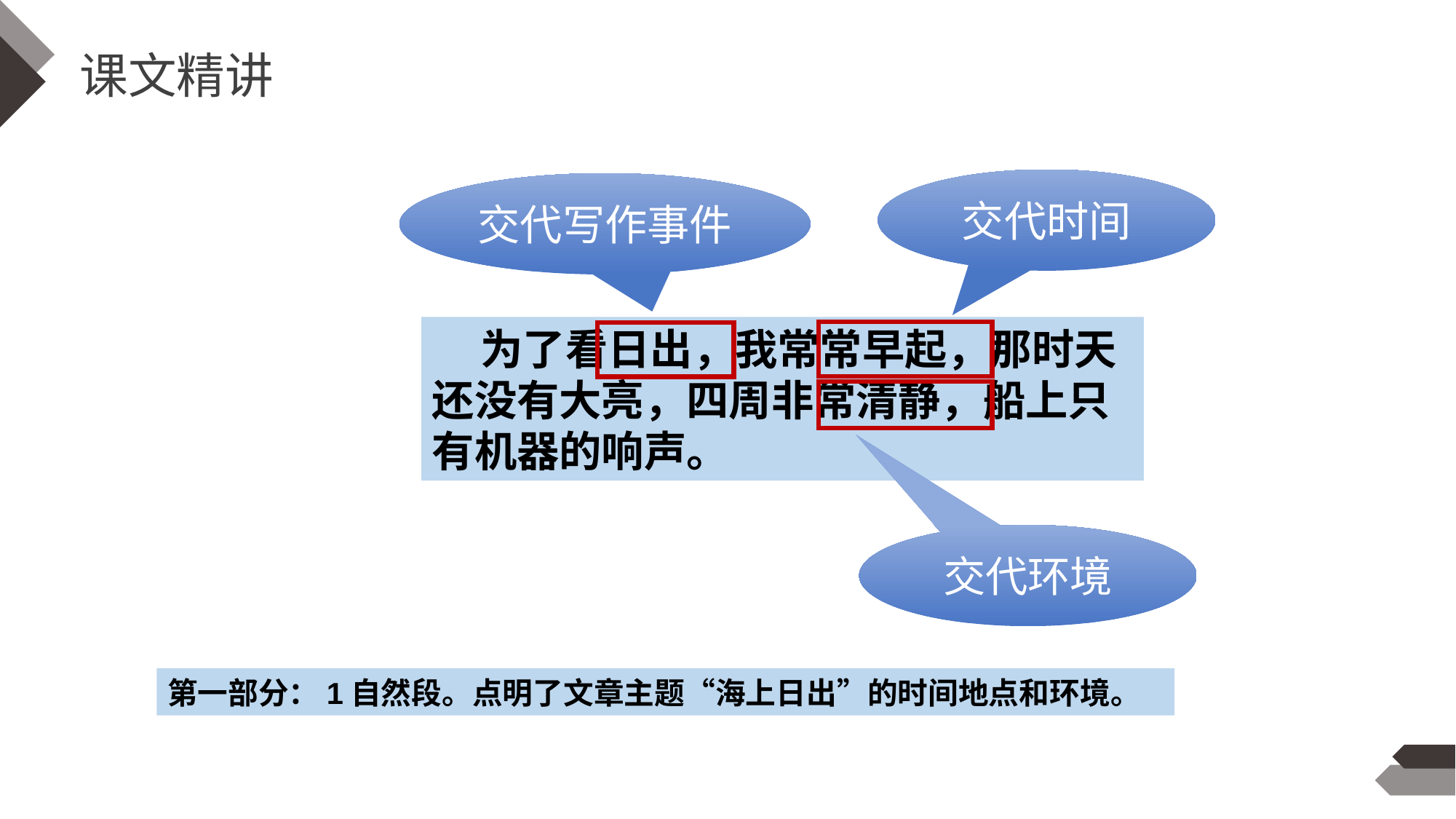

课文精讲
交代时间
交代写作事件
    为了看日出，我常常早起，那时天还没有大亮，四周非常清静，船上只有机器的响声。

交代环境
第一部分：1自然段。点明了文章主题“海上日出”的时间地点和环境。